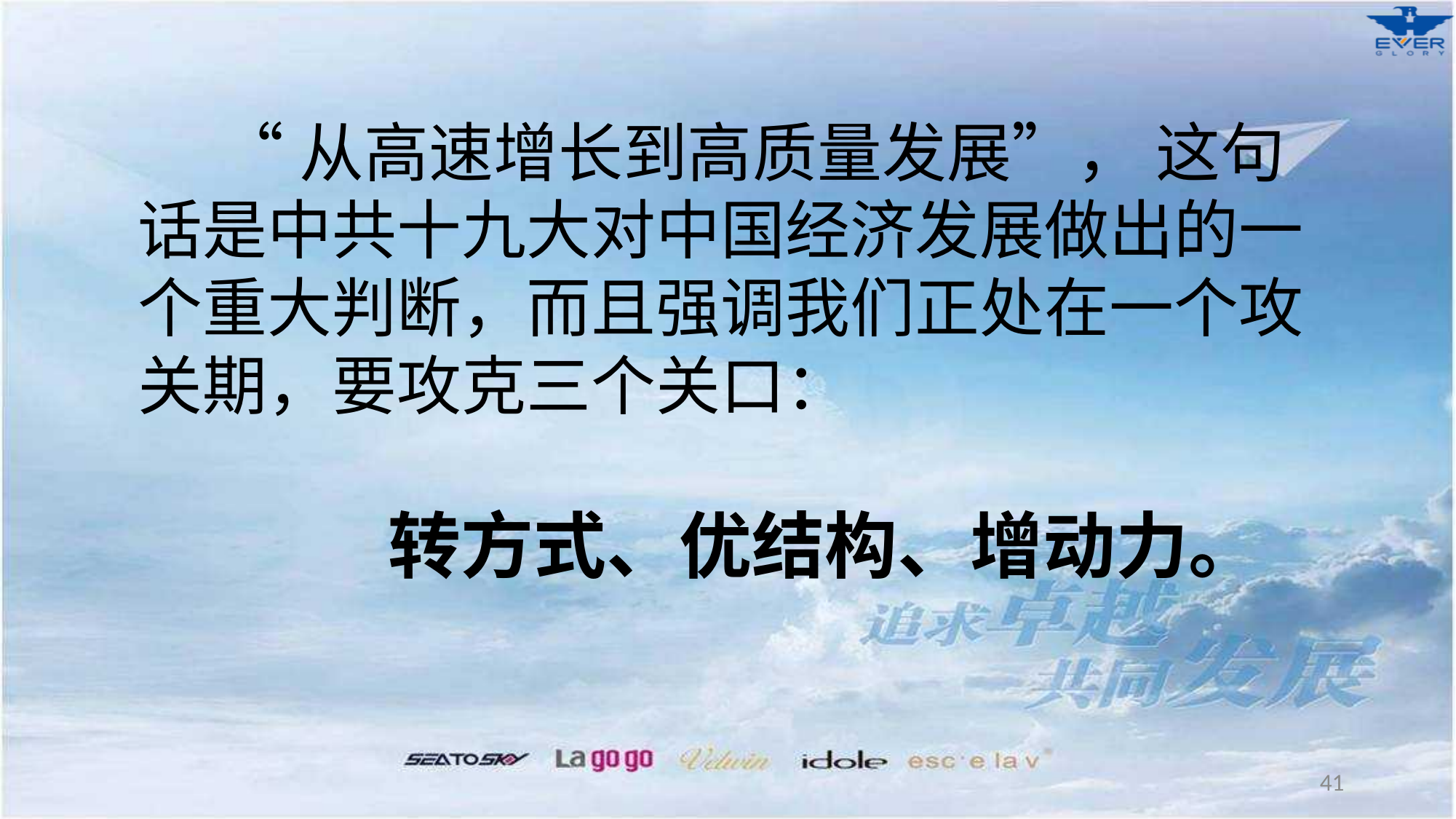

“从高速增长到高质量发展”， 这句话是中共十九大对中国经济发展做出的一个重大判断，而且强调我们正处在一个攻关期，要攻克三个关口：

           转方式、优结构、增动力。
41